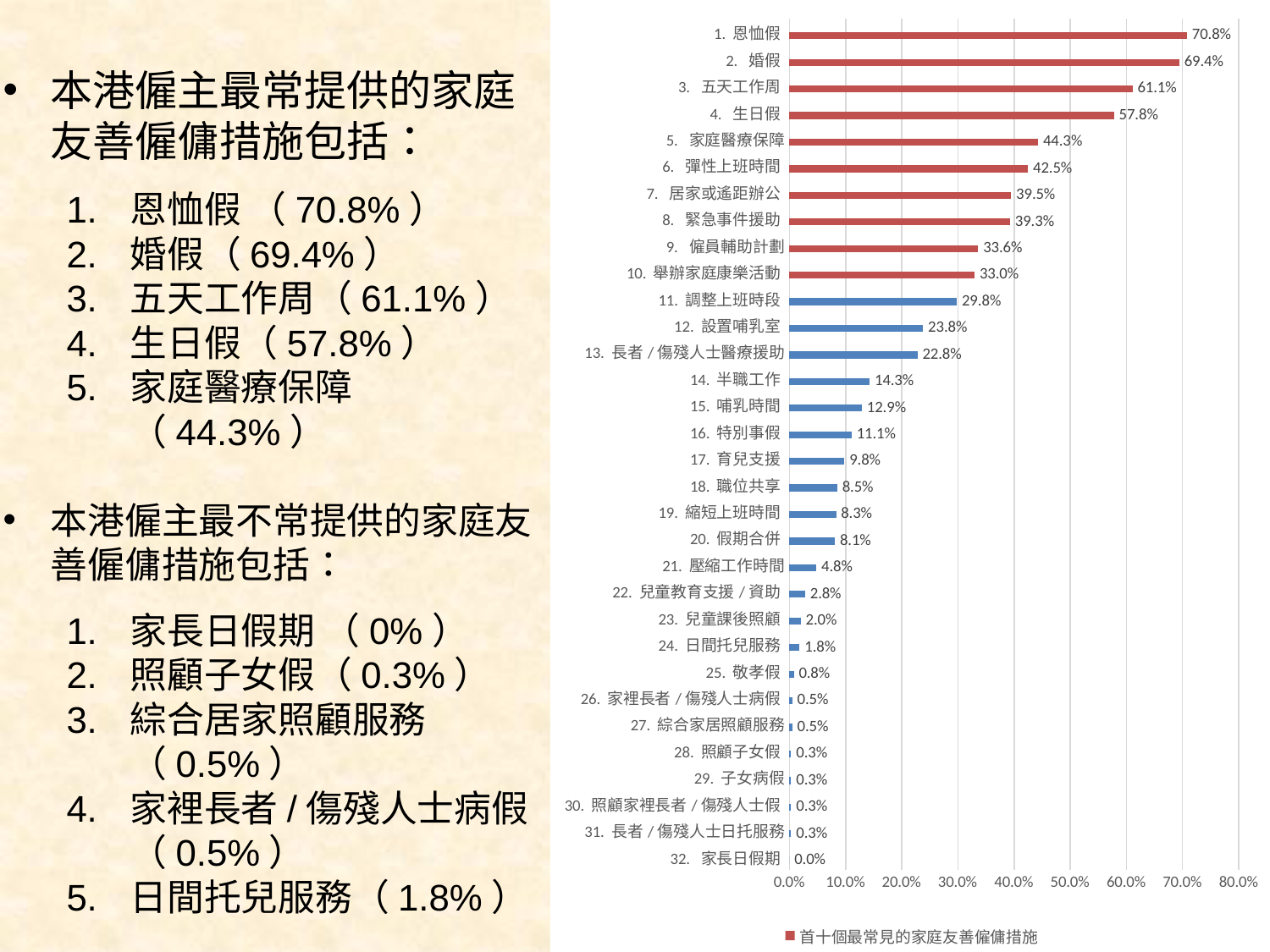

### Chart

| Category |  |  |
|---|---|---|
| 32.  家長日假期  | 0.0 | None |
| 31. 長者/傷殘人士日托服務 | 0.003 | None |
| 30. 照顧家裡長者/傷殘人士假  | 0.003 | None |
| 29. 子女病假 | 0.003 | None |
| 28. 照顧子女假  | 0.003 | None |
| 27. 綜合家居照顧服務 | 0.005 | None |
| 26. 家裡長者/傷殘人士病假  | 0.005 | None |
| 25. 敬孝假  | 0.008 | None |
| 24. 日間托兒服務  | 0.018 | None |
| 23. 兒童課後照顧  | 0.02 | None |
| 22. 兒童教育支援/資助  | 0.028 | None |
| 21. 壓縮工作時間 | 0.048 | None |
| 20. 假期合併  | 0.081 | None |
| 19. 縮短上班時間  | 0.083 | None |
| 18. 職位共享  | 0.085 | None |
| 17. 育兒支援  | 0.098 | None |
| 16. 特別事假  | 0.111 | None |
| 15. 哺乳時間  | 0.129 | None |
| 14. 半職工作  | 0.143 | None |
| 13. 長者/傷殘人士醫療援助 | 0.228 | None |
| 12. 設置哺乳室  | 0.238 | None |
| 11. 調整上班時段  | 0.298 | None |
| 10. 舉辦家庭康樂活動  | 0.33 | None |
| 9.  僱員輔助計劃 | 0.336 | None |
| 8.  緊急事件援助  | 0.393 | None |
| 7.  居家或遙距辦公  | 0.395 | None |
| 6.  彈性上班時間  | 0.425 | None |
| 5.  家庭醫療保障 | 0.443 | None |
| 4.  生日假  | 0.578 | None |
| 3.  五天工作周  | 0.611 | None |
| 2.  婚假  | 0.694 | None |
| 1. 恩恤假  | 0.708 | None |
本港僱主最常提供的家庭友善僱傭措施包括：

恩恤假 （70.8%）
婚假（69.4%）
五天工作周（61.1%）
生日假（57.8%）
家庭醫療保障（44.3%）

本港僱主最不常提供的家庭友善僱傭措施包括：

家長日假期 （0%）
照顧子女假（0.3%）
綜合居家照顧服務 （0.5%）
家裡長者/傷殘人士病假（0.5%）
日間托兒服務（1.8%）

16